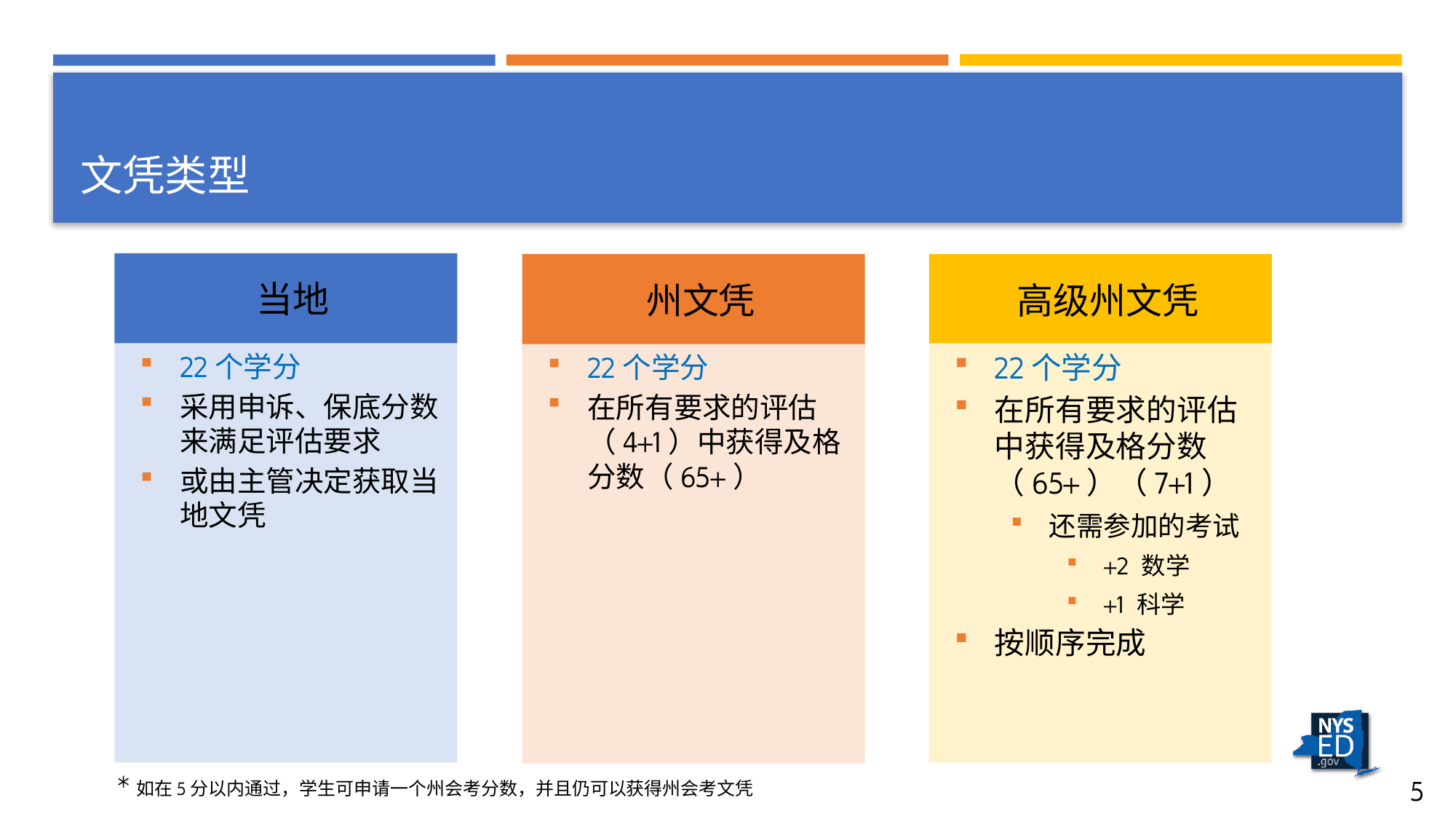

# 文凭类型
当地
州文凭
高级州文凭
22个学分
采用申诉、保底分数来满足评估要求
或由主管决定获取当地文凭
22个学分
在所有要求的评估中获得及格分数（65+）（7+1）
还需参加的考试
+2 数学
+1 科学
按顺序完成
22个学分
在所有要求的评估（4+1）中获得及格分数（65+）
*如在5分以内通过，学生可申请一个州会考分数，并且仍可以获得州会考文凭